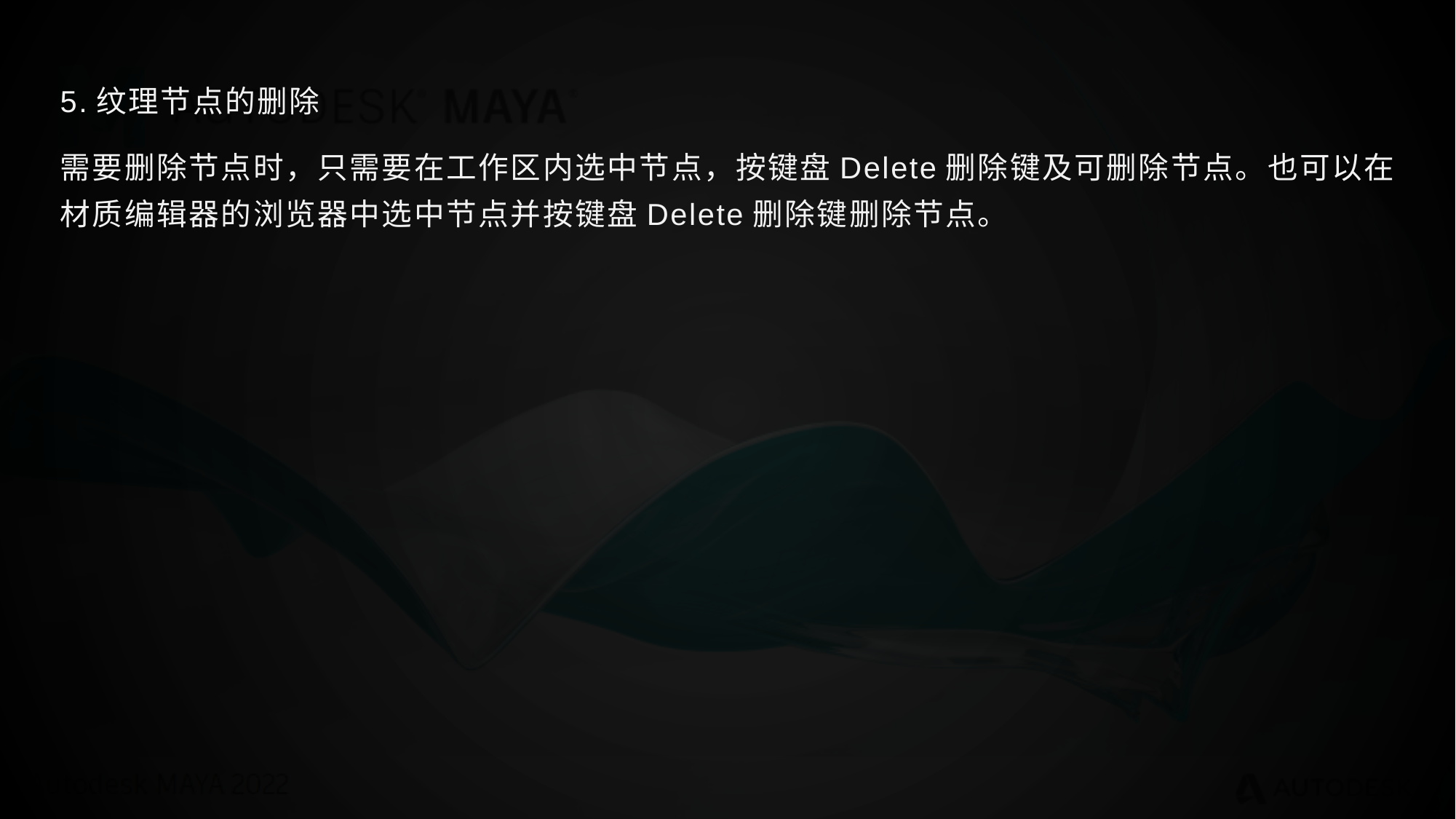

5.纹理节点的删除
需要删除节点时，只需要在工作区内选中节点，按键盘Delete删除键及可删除节点。也可以在材质编辑器的浏览器中选中节点并按键盘Delete删除键删除节点。